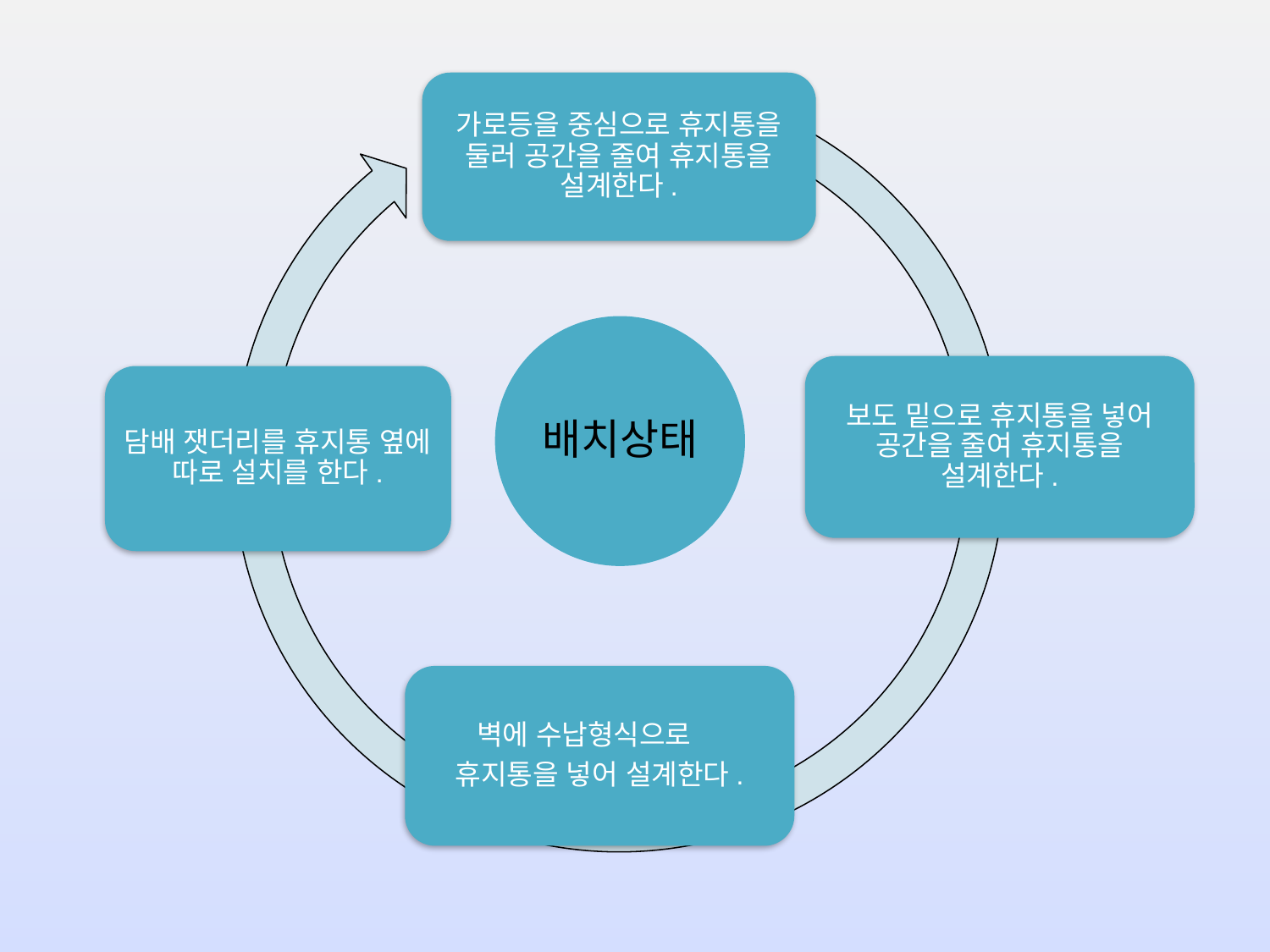

가로등을 중심으로 휴지통을 둘러 공간을 줄여 휴지통을 설계한다.
배치상태
보도 밑으로 휴지통을 넣어 공간을 줄여 휴지통을 설계한다.
담배 잿더리를 휴지통 옆에 따로 설치를 한다.
벽에 수납형식으로
휴지통을 넣어 설계한다.